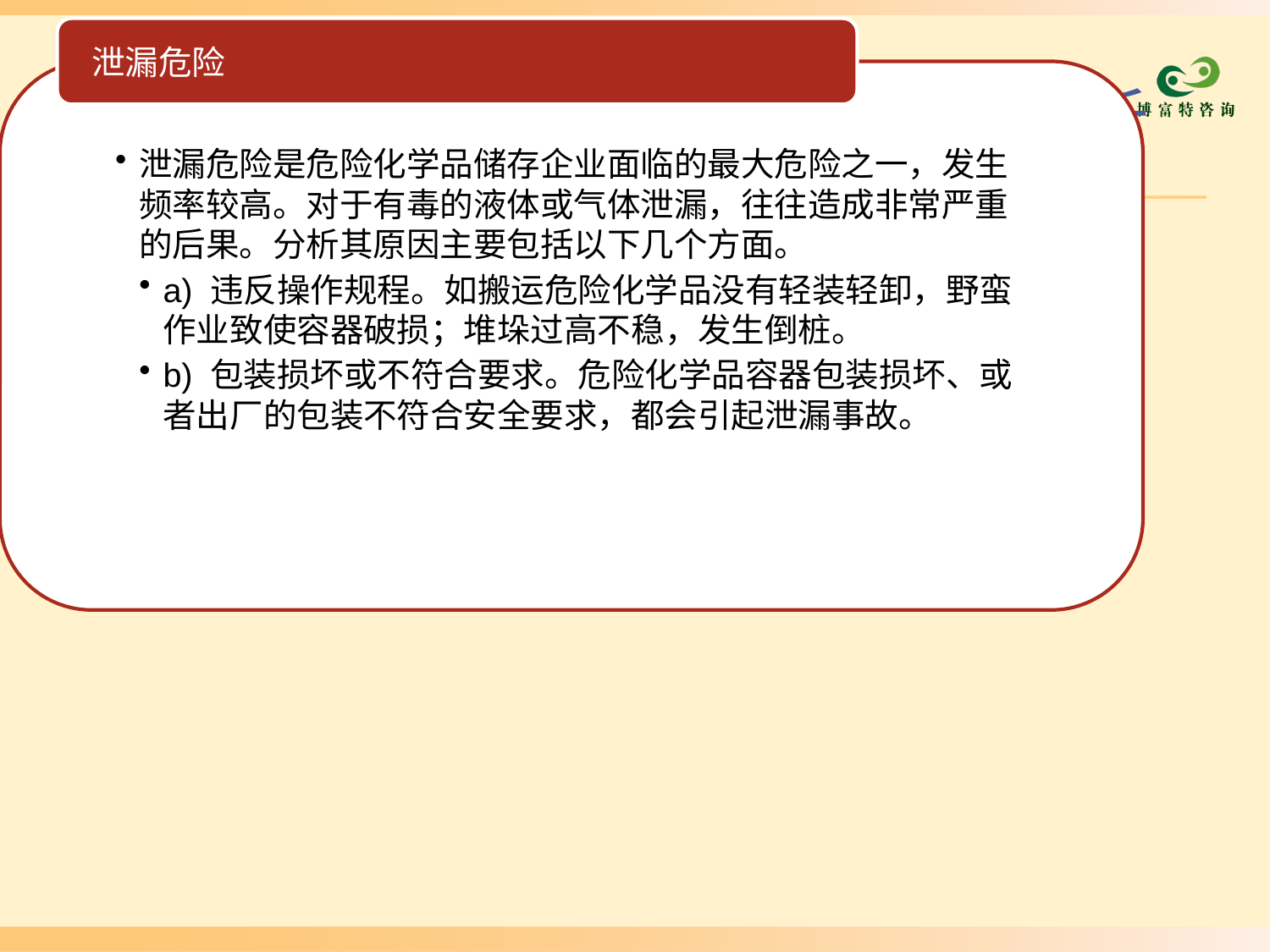

# 3.危化品的安全管理——风险分析
泄漏危险是危险化学品储存企业面临的最大危险之一，发生频率较高。对于有毒的液体或气体泄漏，往往造成非常严重的后果。分析其原因主要包括以下几个方面。
a) 违反操作规程。如搬运危险化学品没有轻装轻卸，野蛮作业致使容器破损；堆垛过高不稳，发生倒桩。
b) 包装损坏或不符合要求。危险化学品容器包装损坏、或者出厂的包装不符合安全要求，都会引起泄漏事故。
泄漏危险